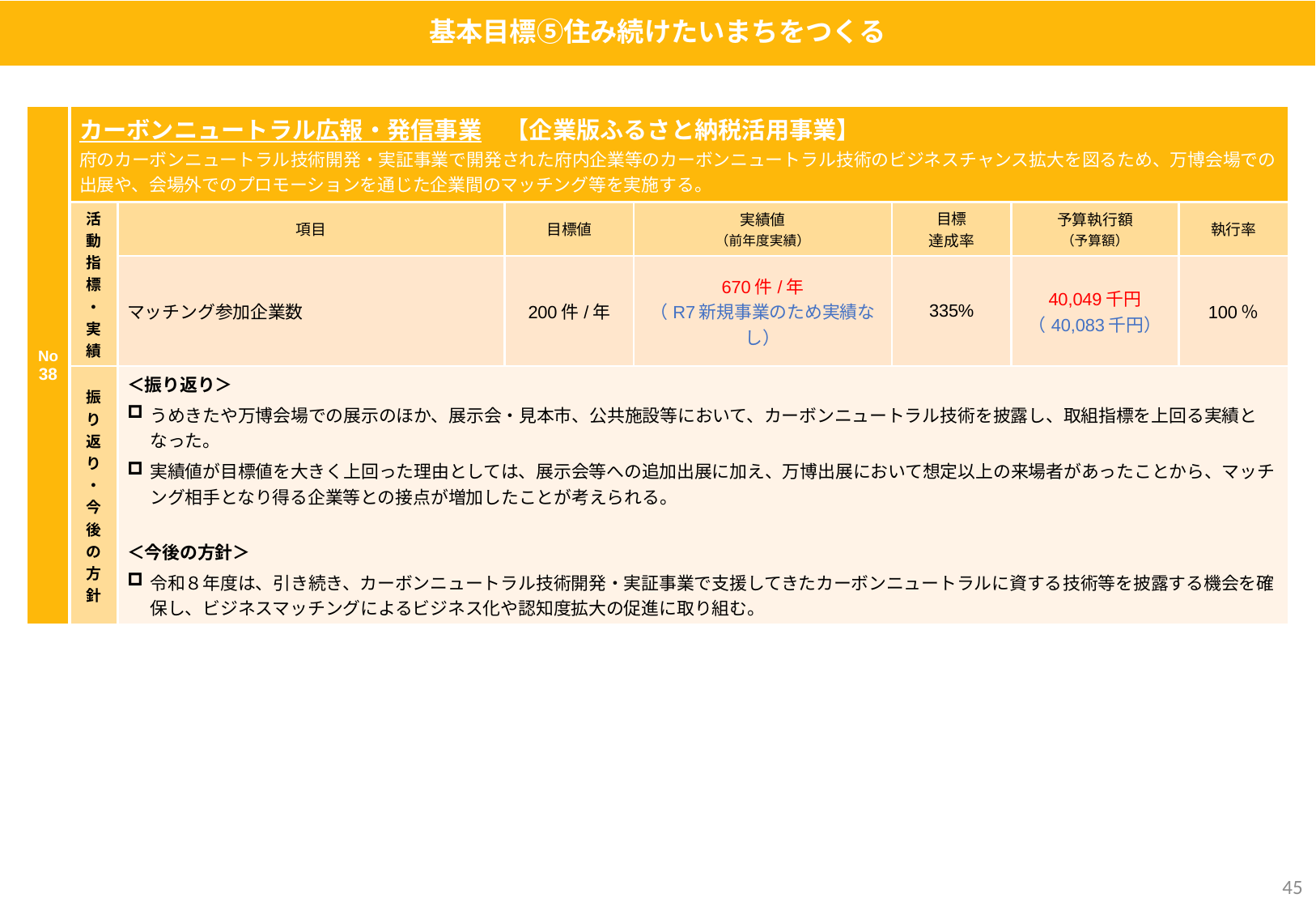

基本目標⑤住み続けたいまちをつくる
| No38 | カーボンニュートラル広報・発信事業　【企業版ふるさと納税活用事業】 府のカーボンニュートラル技術開発・実証事業で開発された府内企業等のカーボンニュートラル技術のビジネスチャンス拡大を図るため、万博会場での出展や、会場外でのプロモーションを通じた企業間のマッチング等を実施する。 |  |  |  |  |  |  |
| --- | --- | --- | --- | --- | --- | --- | --- |
|  | 活動指標・実績 | 項目 | 目標値 | 実績値 （前年度実績） | 目標 達成率 | 予算執行額 （予算額） | 執行率 |
|  |  | マッチング参加企業数 | 200件/年 | 670件/年 （R7新規事業のため実績なし） | 335% | 40,049千円 （40,083千円） | 100％ |
|  | 振り返り・今後の方針 | ＜振り返り＞ うめきたや万博会場での展示のほか、展示会・見本市、公共施設等において、カーボンニュートラル技術を披露し、取組指標を上回る実績となった。 実績値が目標値を大きく上回った理由としては、展示会等への追加出展に加え、万博出展において想定以上の来場者があったことから、マッチング相手となり得る企業等との接点が増加したことが考えられる。 ＜今後の方針＞ 令和８年度は、引き続き、カーボンニュートラル技術開発・実証事業で支援してきたカーボンニュートラルに資する技術等を披露する機会を確保し、ビジネスマッチングによるビジネス化や認知度拡大の促進に取り組む。 |  |  |  |  |  |
45